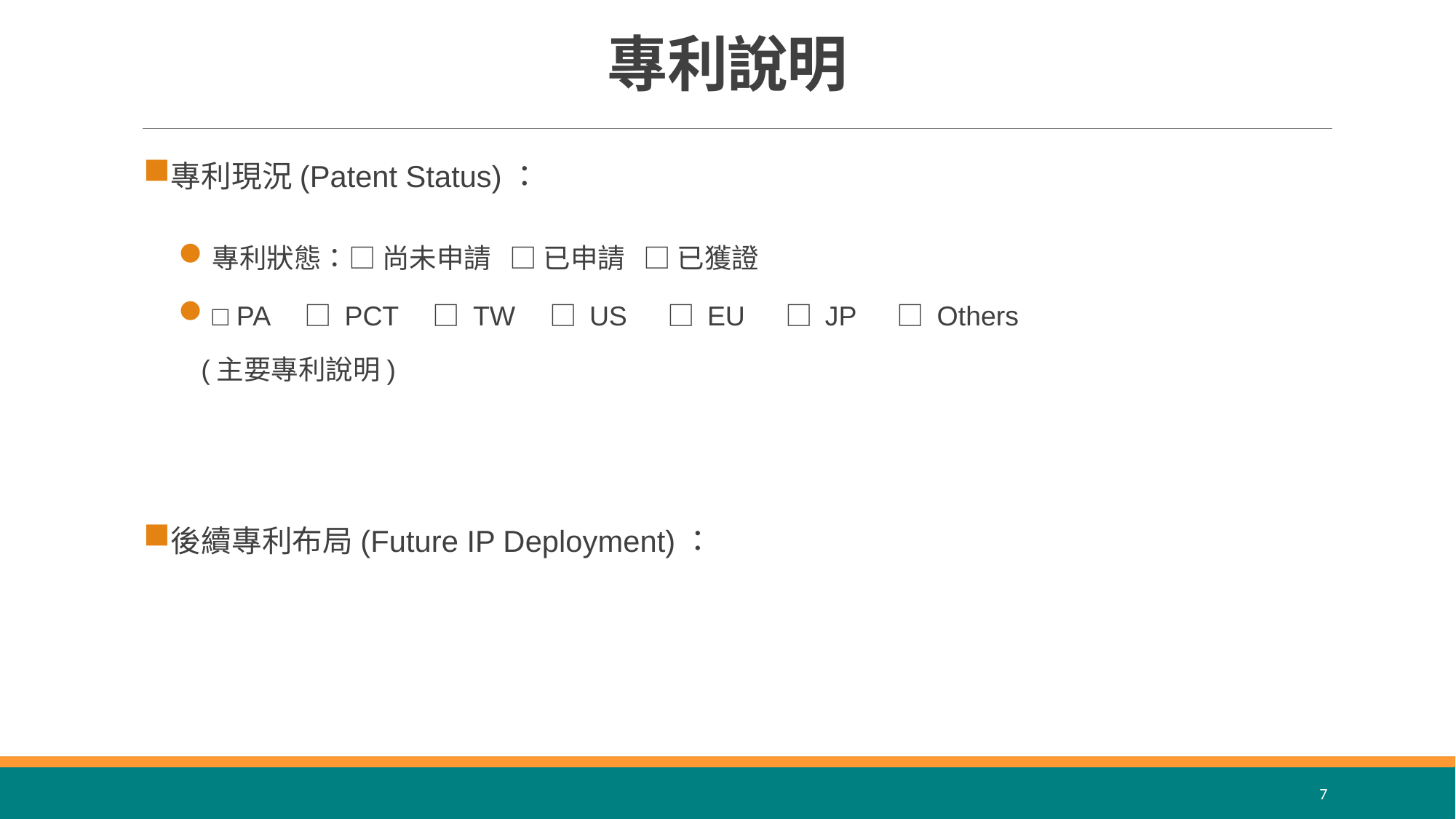

專利說明
專利現況(Patent Status)：

專利狀態：□ 尚未申請   □ 已申請   □ 已獲證
□ PA　□ PCT　□ TW　□ US　 □ EU　 □ JP　 □ Others
   (主要專利說明)

後續專利布局(Future IP Deployment)：

7